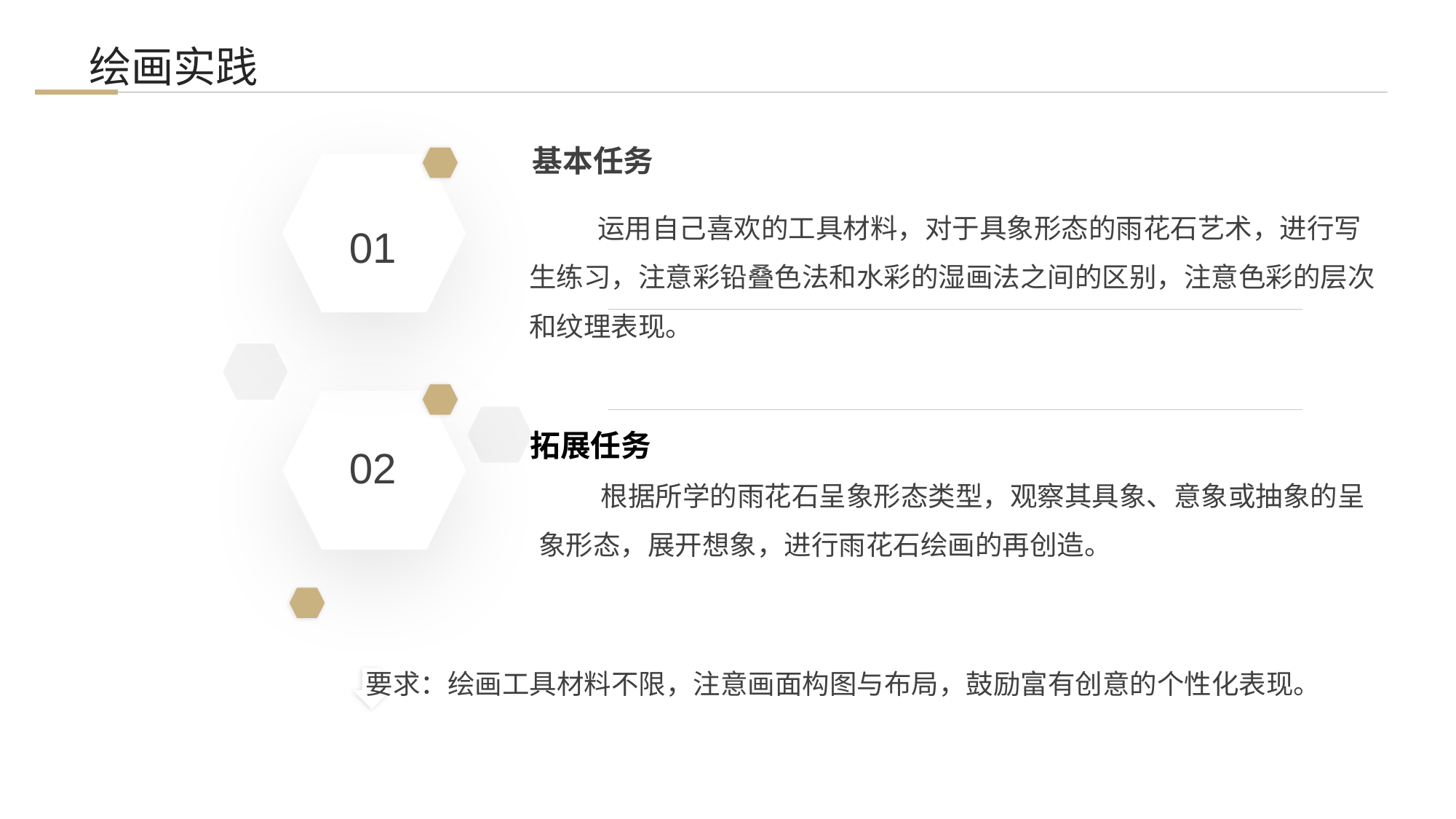

绘画实践
基本任务

01
          运用自己喜欢的工具材料，对于具象形态的雨花石艺术，进行写生练习，注意彩铅叠色法和水彩的湿画法之间的区别，注意色彩的层次和纹理表现。

拓展任务

02
         根据所学的雨花石呈象形态类型，观察其具象、意象或抽象的呈象形态，展开想象，进行雨花石绘画的再创造。

   要求：绘画工具材料不限，注意画面构图与布局，鼓励富有创意的个性化表现。